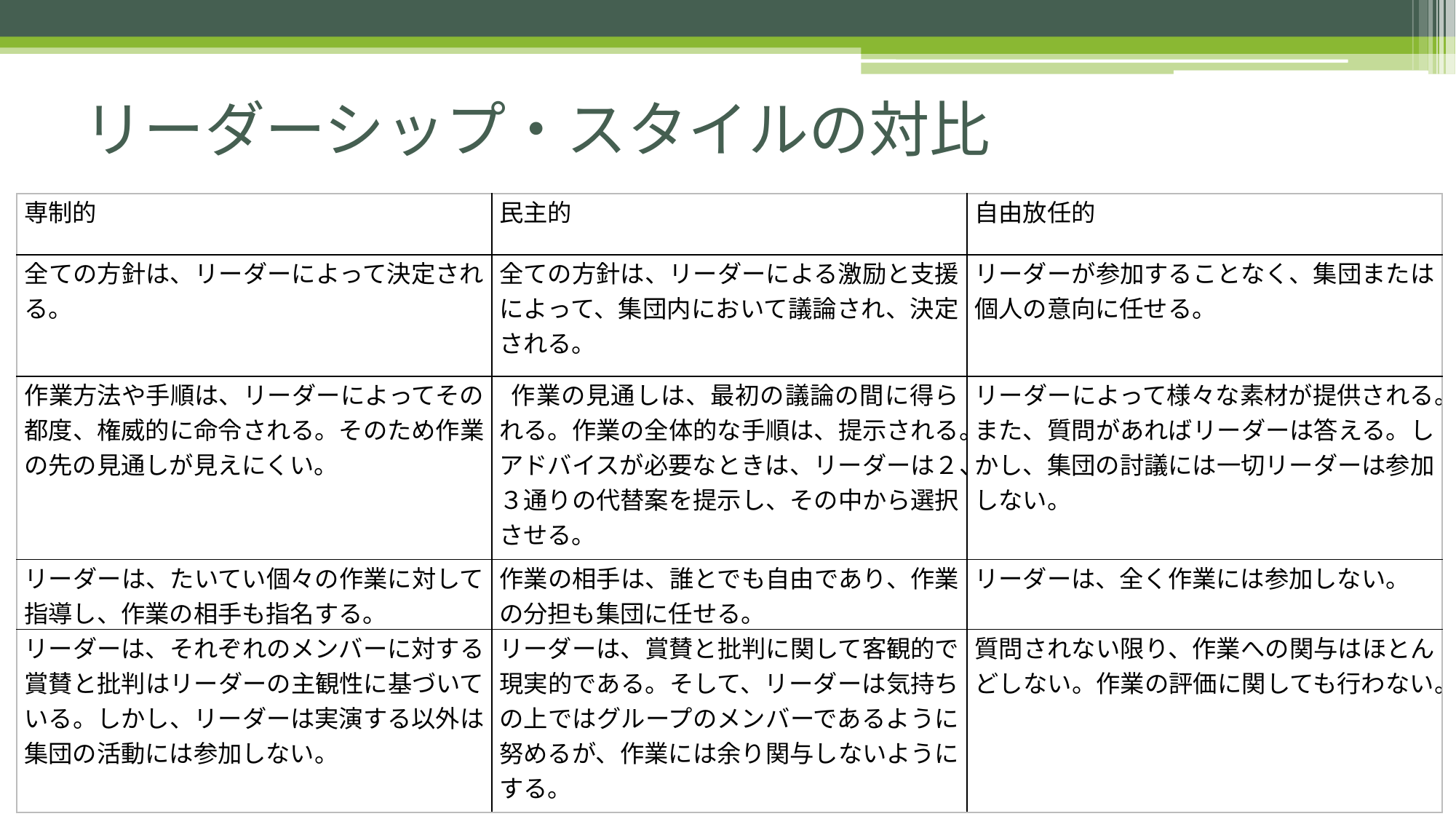

# リーダーシップ・スタイルの対比
| 専制的 | 民主的 | 自由放任的 |
| --- | --- | --- |
| 全ての方針は、リーダーによって決定される。 | 全ての方針は、リーダーによる激励と支援によって、集団内において議論され、決定される。 | リーダーが参加することなく、集団または個人の意向に任せる。 |
| 作業方法や手順は、リーダーによってその都度、権威的に命令される。そのため作業の先の見通しが見えにくい。 | 作業の見通しは、最初の議論の間に得られる。作業の全体的な手順は、提示される。アドバイスが必要なときは、リーダーは２、３通りの代替案を提示し、その中から選択させる。 | リーダーによって様々な素材が提供される。また、質問があればリーダーは答える。しかし、集団の討議には一切リーダーは参加しない。 |
| リーダーは、たいてい個々の作業に対して指導し、作業の相手も指名する。 | 作業の相手は、誰とでも自由であり、作業の分担も集団に任せる。 | リーダーは、全く作業には参加しない。 |
| リーダーは、それぞれのメンバーに対する賞賛と批判はリーダーの主観性に基づいている。しかし、リーダーは実演する以外は集団の活動には参加しない。 | リーダーは、賞賛と批判に関して客観的で現実的である。そして、リーダーは気持ちの上ではグループのメンバーであるように努めるが、作業には余り関与しないようにする。 | 質問されない限り、作業への関与はほとんどしない。作業の評価に関しても行わない。 |